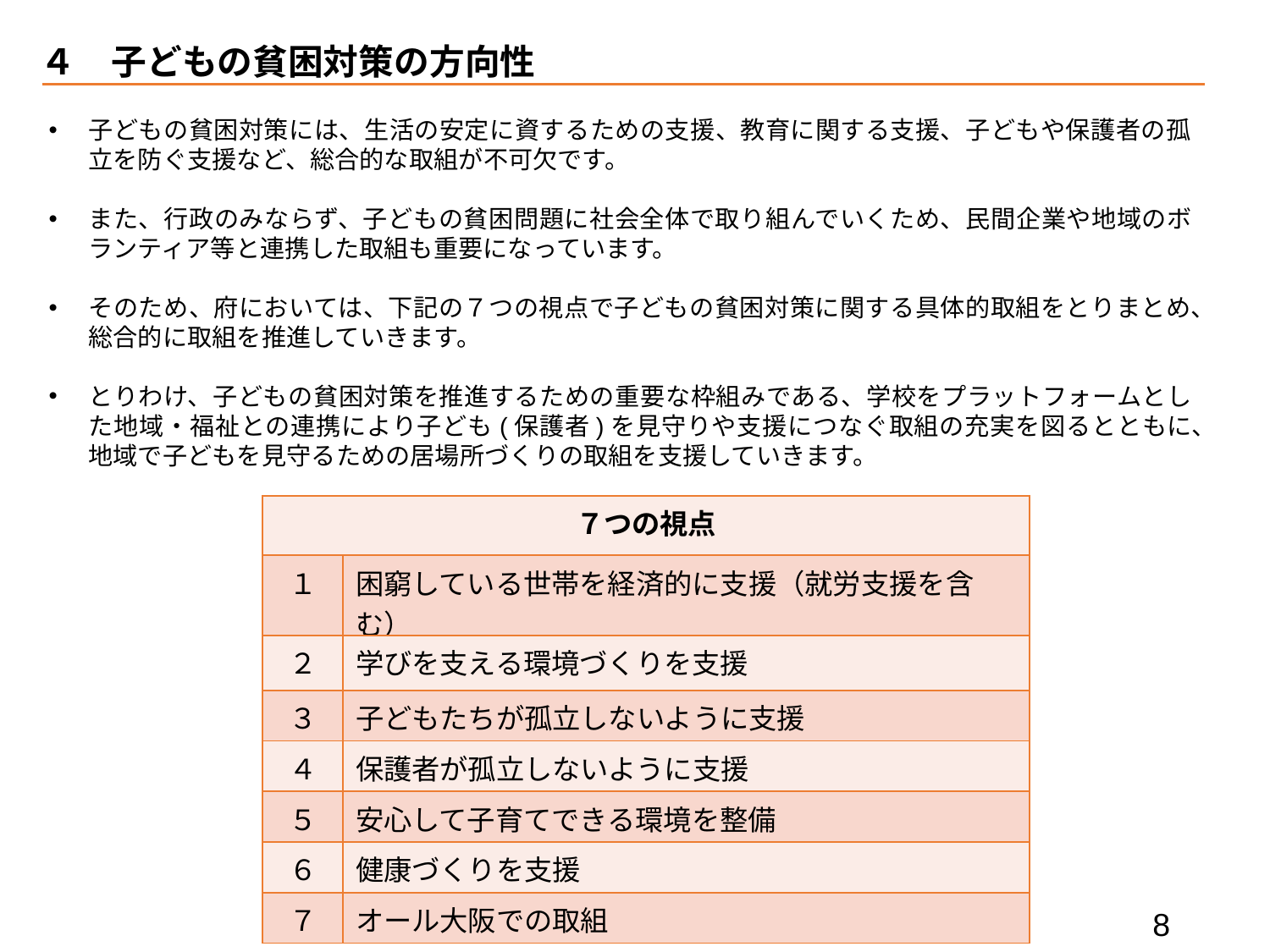

４　子どもの貧困対策の方向性
子どもの貧困対策には、生活の安定に資するための支援、教育に関する支援、子どもや保護者の孤立を防ぐ支援など、総合的な取組が不可欠です。

また、行政のみならず、子どもの貧困問題に社会全体で取り組んでいくため、民間企業や地域のボランティア等と連携した取組も重要になっています。

そのため、府においては、下記の７つの視点で子どもの貧困対策に関する具体的取組をとりまとめ、総合的に取組を推進していきます。

とりわけ、子どもの貧困対策を推進するための重要な枠組みである、学校をプラットフォームとした地域・福祉との連携により子ども(保護者)を見守りや支援につなぐ取組の充実を図るとともに、地域で子どもを見守るための居場所づくりの取組を支援していきます。
| ７つの視点 |  |
| --- | --- |
| １ | 困窮している世帯を経済的に支援（就労支援を含む） |
| ２ | 学びを支える環境づくりを支援 |
| ３ | 子どもたちが孤立しないように支援 |
| ４ | 保護者が孤立しないように支援 |
| ５ | 安心して子育てできる環境を整備 |
| ６ | 健康づくりを支援 |
| ７ | オール大阪での取組 |
8